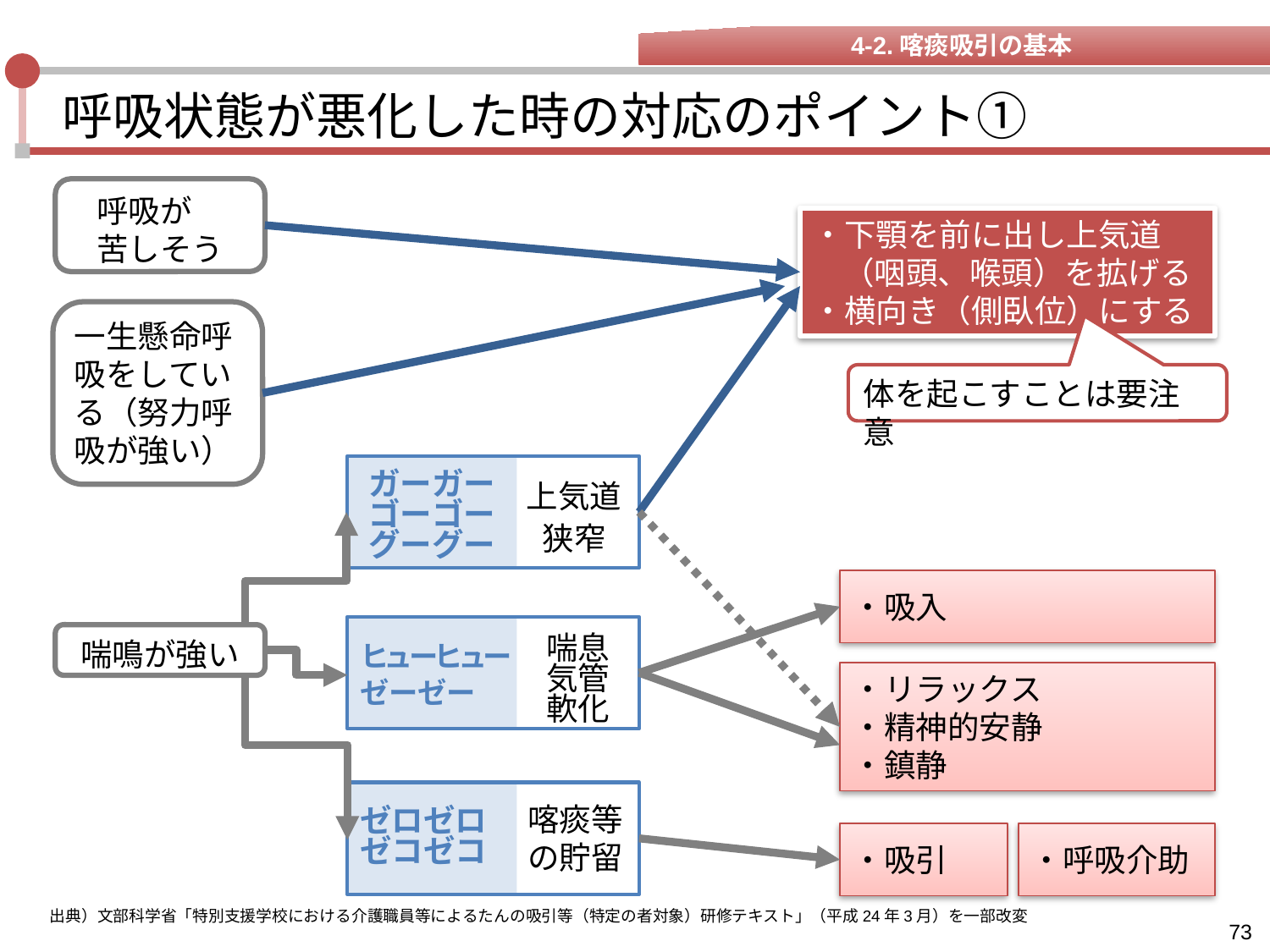

4-2.喀痰吸引の基本
# 呼吸状態が悪化した時の対応のポイント①
呼吸が
苦しそう
・下顎を前に出し上気道（咽頭、喉頭）を拡げる
・横向き（側臥位）にする
一生懸命呼吸をしている（努力呼吸が強い）
体を起こすことは要注意
ガーガー
ゴーゴー
グーグー

上気道
狭窄
・吸入
ヒューヒュー
ゼーゼー

喘息
気管
軟化
喘鳴が強い
・リラックス
・精神的安静
・鎮静
ゼロゼロ
ゼコゼコ

喀痰等
の貯留
・吸引
・呼吸介助

出典）文部科学省「特別支援学校における介護職員等によるたんの吸引等（特定の者対象）研修テキスト」（平成24年3月）を一部改変
73